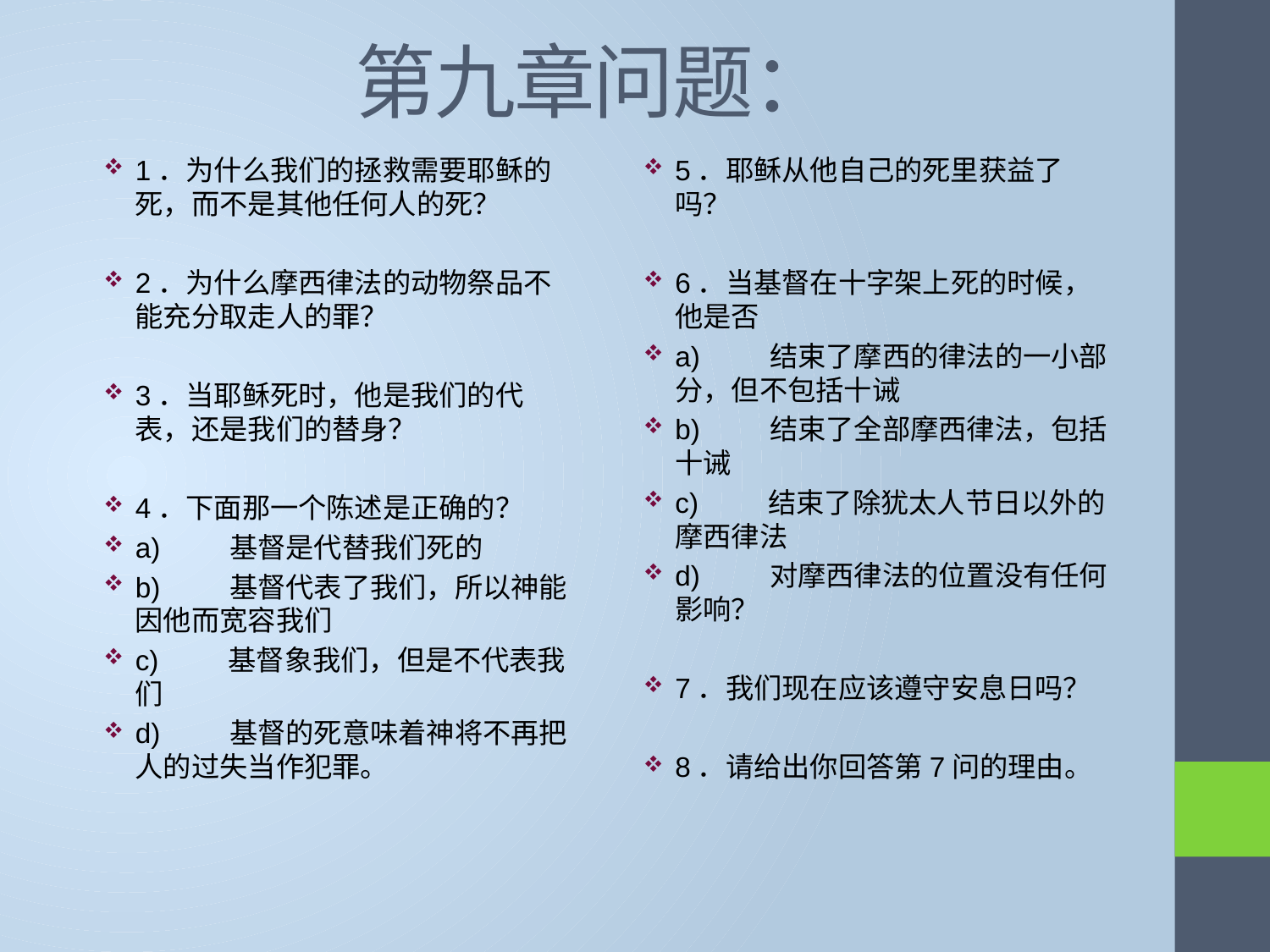

# 第九章问题：
1．为什么我们的拯救需要耶稣的死，而不是其他任何人的死？

2．为什么摩西律法的动物祭品不能充分取走人的罪？

3．当耶稣死时，他是我们的代表，还是我们的替身？

4．下面那一个陈述是正确的？
a)        基督是代替我们死的
b)        基督代表了我们，所以神能因他而宽容我们
c)        基督象我们，但是不代表我们
d)        基督的死意味着神将不再把人的过失当作犯罪。
5．耶稣从他自己的死里获益了吗？

6．当基督在十字架上死的时候，他是否
a)        结束了摩西的律法的一小部分，但不包括十诫
b)        结束了全部摩西律法，包括十诫
c)        结束了除犹太人节日以外的摩西律法
d)        对摩西律法的位置没有任何影响？

7．我们现在应该遵守安息日吗？

8．请给出你回答第7问的理由。